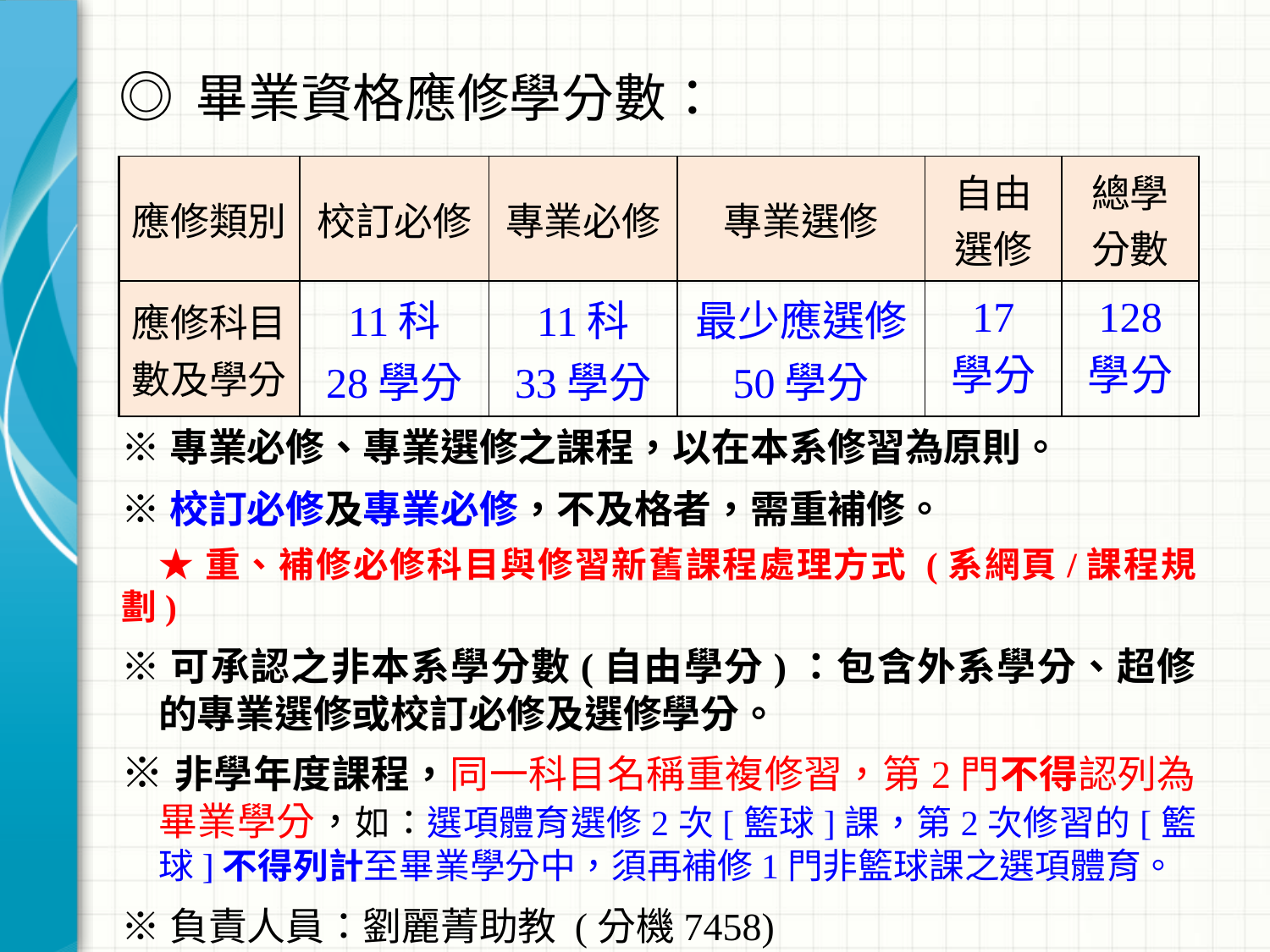

# ◎ 畢業資格應修學分數：
| 應修類別 | 校訂必修 | 專業必修 | 專業選修 | 自由 選修 | 總學 分數 |
| --- | --- | --- | --- | --- | --- |
| 應修科目數及學分 | 11科 28學分 | 11科 33學分 | 最少應選修 50學分 | 17 學分 | 128 學分 |
※專業必修、專業選修之課程，以在本系修習為原則。
※校訂必修及專業必修，不及格者，需重補修。
　★ 重、補修必修科目與修習新舊課程處理方式 (系網頁/課程規劃)
※可承認之非本系學分數(自由學分)：包含外系學分、超修的專業選修或校訂必修及選修學分。
※非學年度課程，同一科目名稱重複修習，第2門不得認列為畢業學分，如：選項體育選修2次[籃球]課，第2次修習的[籃球]不得列計至畢業學分中，須再補修1門非籃球課之選項體育。
※負責人員：劉麗菁助教 (分機7458)